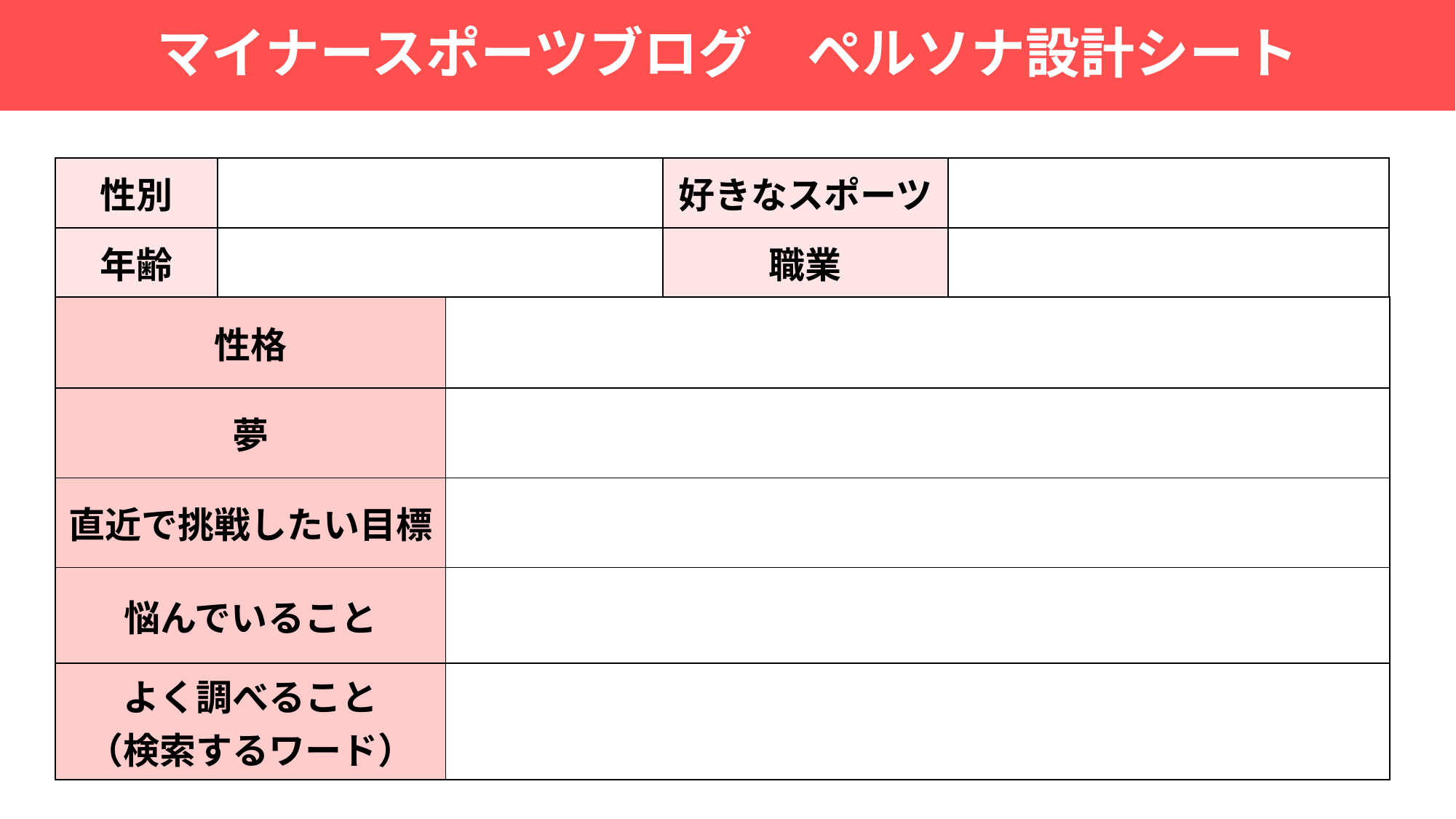

# マイナースポーツブログ　ペルソナ設計シート
| 性別 |  |
| --- | --- |
| 年齢 |  |
| 好きなスポーツ |  |
| --- | --- |
| 職業 |  |
| 性格 |  |
| --- | --- |
| 夢 |  |
| 直近で挑戦したい目標 |  |
| 悩んでいること |  |
| よく調べること （検索するワード） |  |